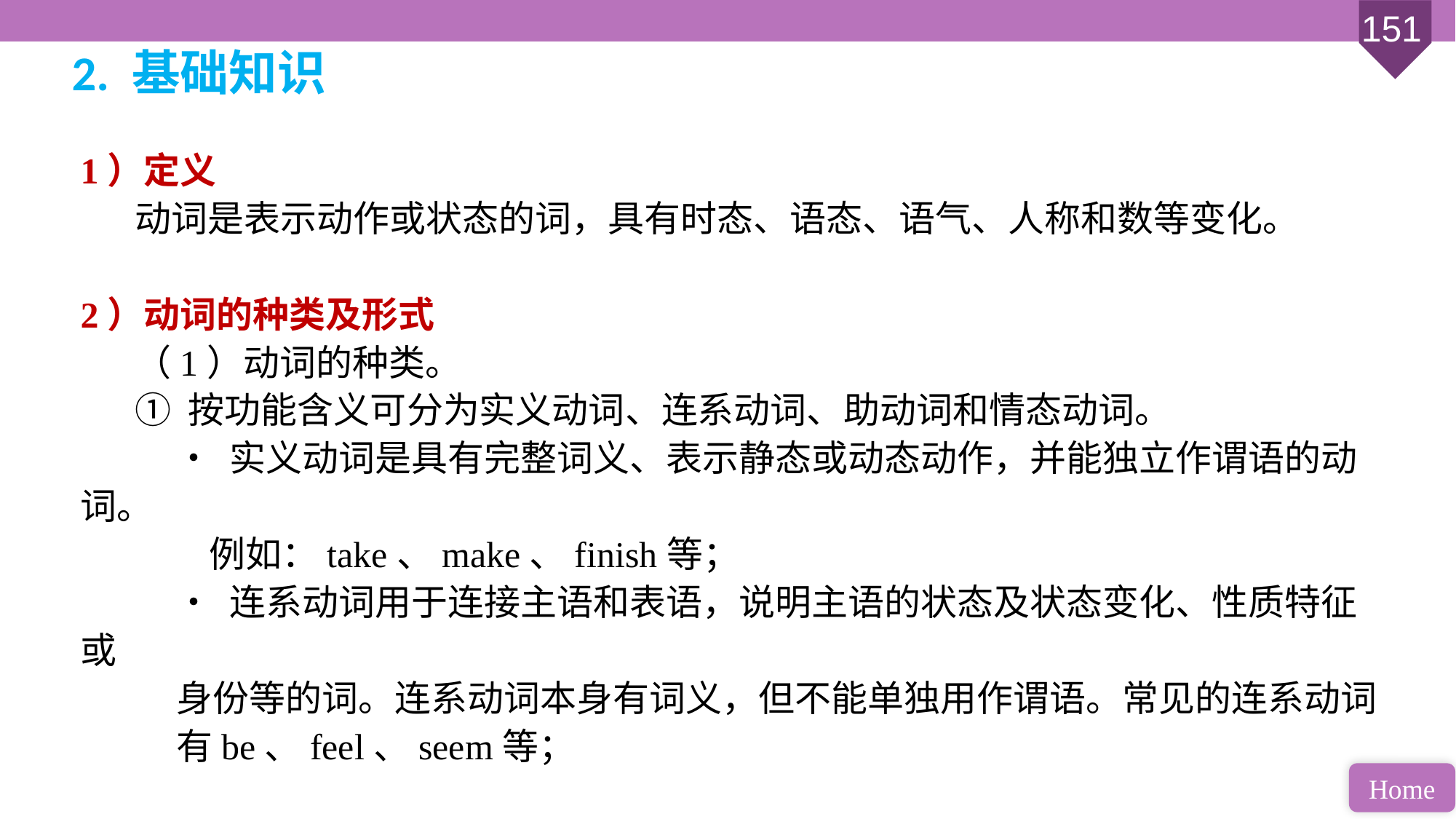

2. 基础知识
1）定义
动词是表示动作或状态的词，具有时态、语态、语气、人称和数等变化。

2）动词的种类及形式
（1）动词的种类。
① 按功能含义可分为实义动词、连系动词、助动词和情态动词。
     • 实义动词是具有完整词义、表示静态或动态动作，并能独立作谓语的动词。
        例如：take、make、finish等；
     • 连系动词用于连接主语和表语，说明主语的状态及状态变化、性质特征或
    身份等的词。连系动词本身有词义，但不能单独用作谓语。常见的连系动词
    有be、feel、seem等；